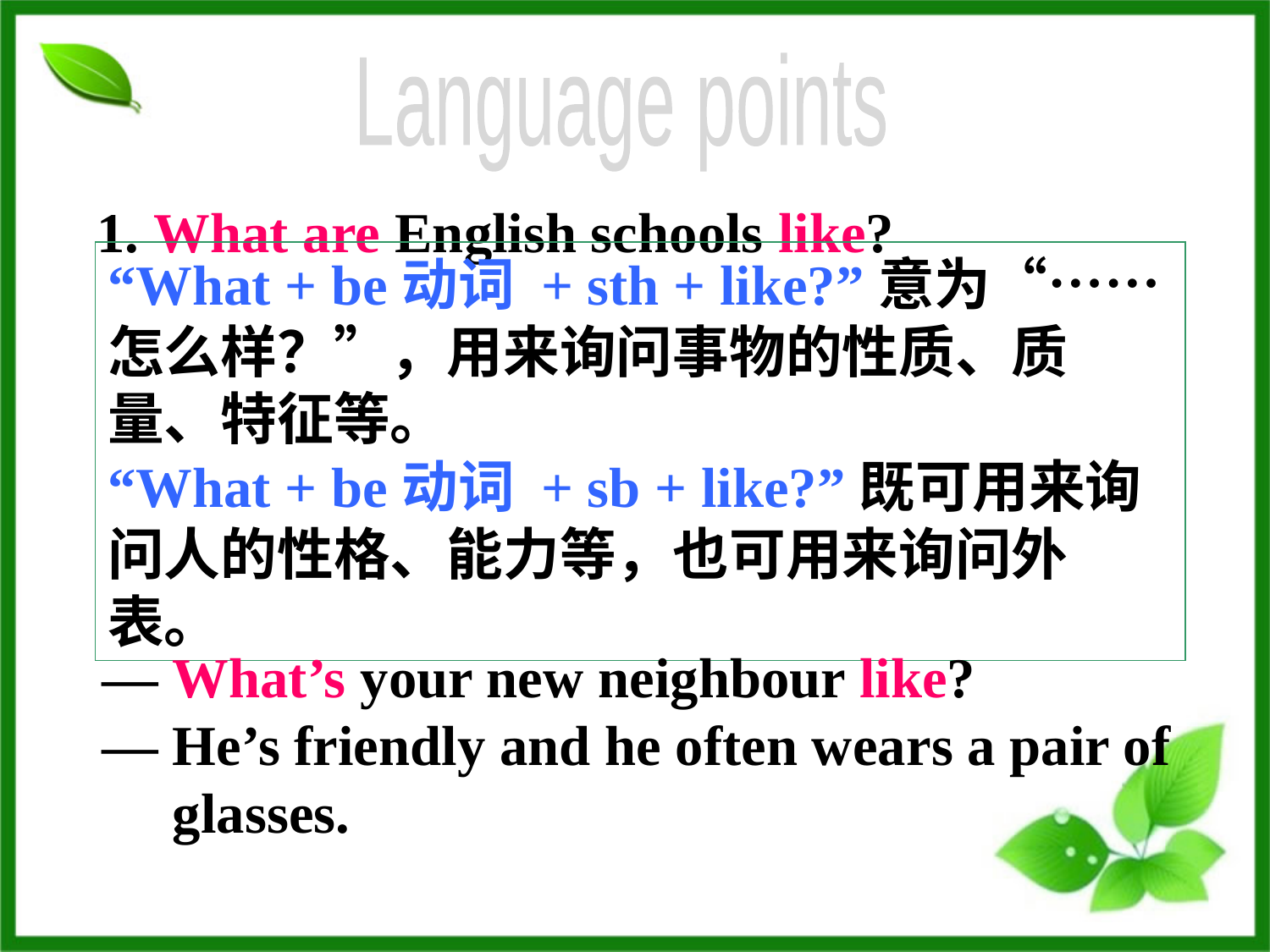

Language points
1. What are English schools like?
“What + be动词 + sth + like?”意为“……怎么样？”，用来询问事物的性质、质量、特征等。
“What + be动词 + sb + like?”既可用来询问人的性格、能力等，也可用来询问外表。
— What’s your new neighbour like?
— He’s friendly and he often wears a pair of
     glasses.